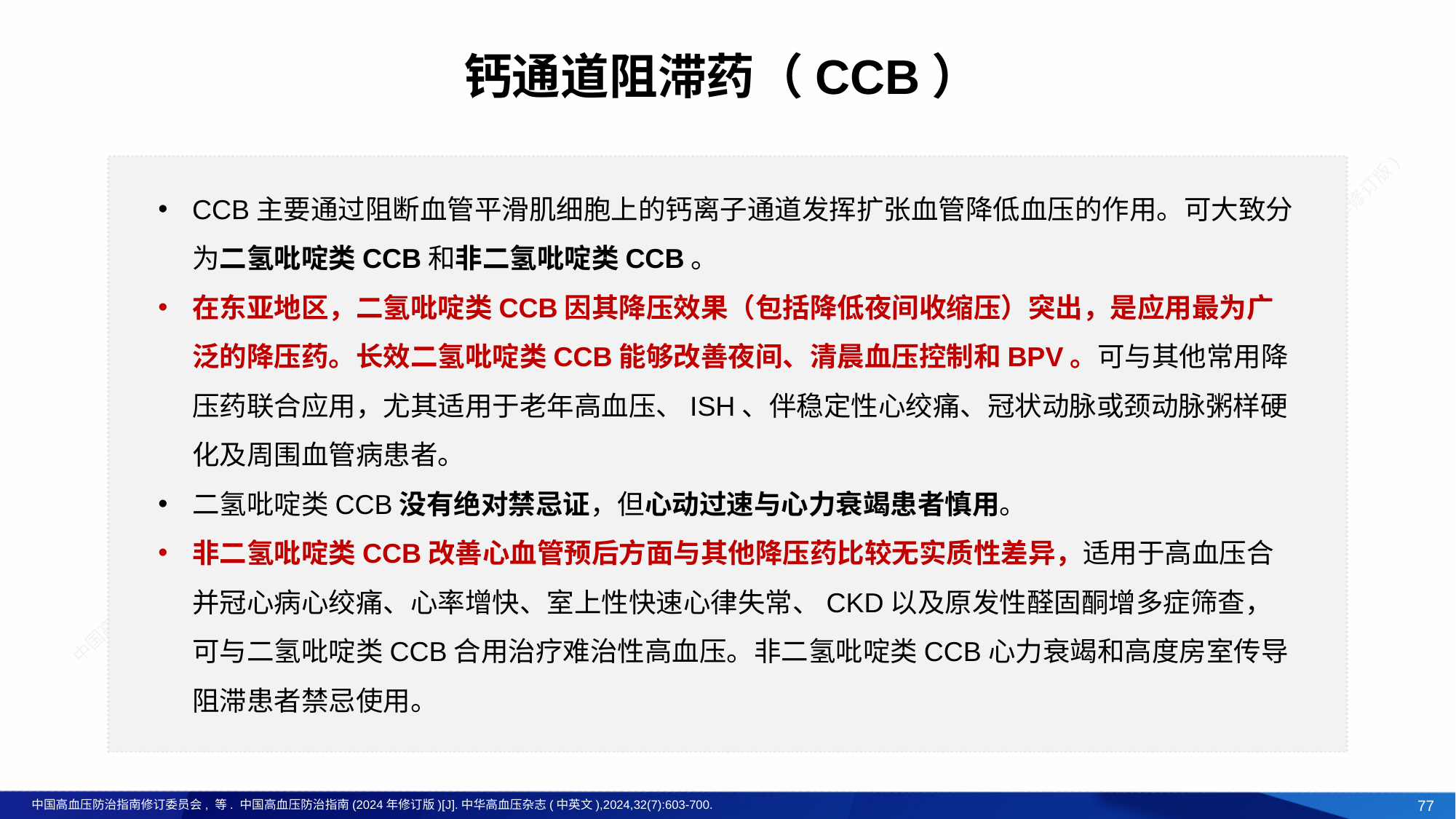

# 钙通道阻滞药（CCB）

CCB主要通过阻断血管平滑肌细胞上的钙离子通道发挥扩张血管降低血压的作用。可大致分为二氢吡啶类CCB和非二氢吡啶类CCB。
在东亚地区，二氢吡啶类CCB因其降压效果（包括降低夜间收缩压）突出，是应用最为广泛的降压药。长效二氢吡啶类CCB能够改善夜间、清晨血压控制和BPV。可与其他常用降压药联合应用，尤其适用于老年高血压、ISH、伴稳定性心绞痛、冠状动脉或颈动脉粥样硬化及周围血管病患者。
二氢吡啶类CCB没有绝对禁忌证，但心动过速与心力衰竭患者慎用。
非二氢吡啶类CCB改善心血管预后方面与其他降压药比较无实质性差异，适用于高血压合并冠心病心绞痛、心率增快、室上性快速心律失常、CKD以及原发性醛固酮增多症筛查，可与二氢吡啶类CCB合用治疗难治性高血压。非二氢吡啶类CCB心力衰竭和高度房室传导阻滞患者禁忌使用。